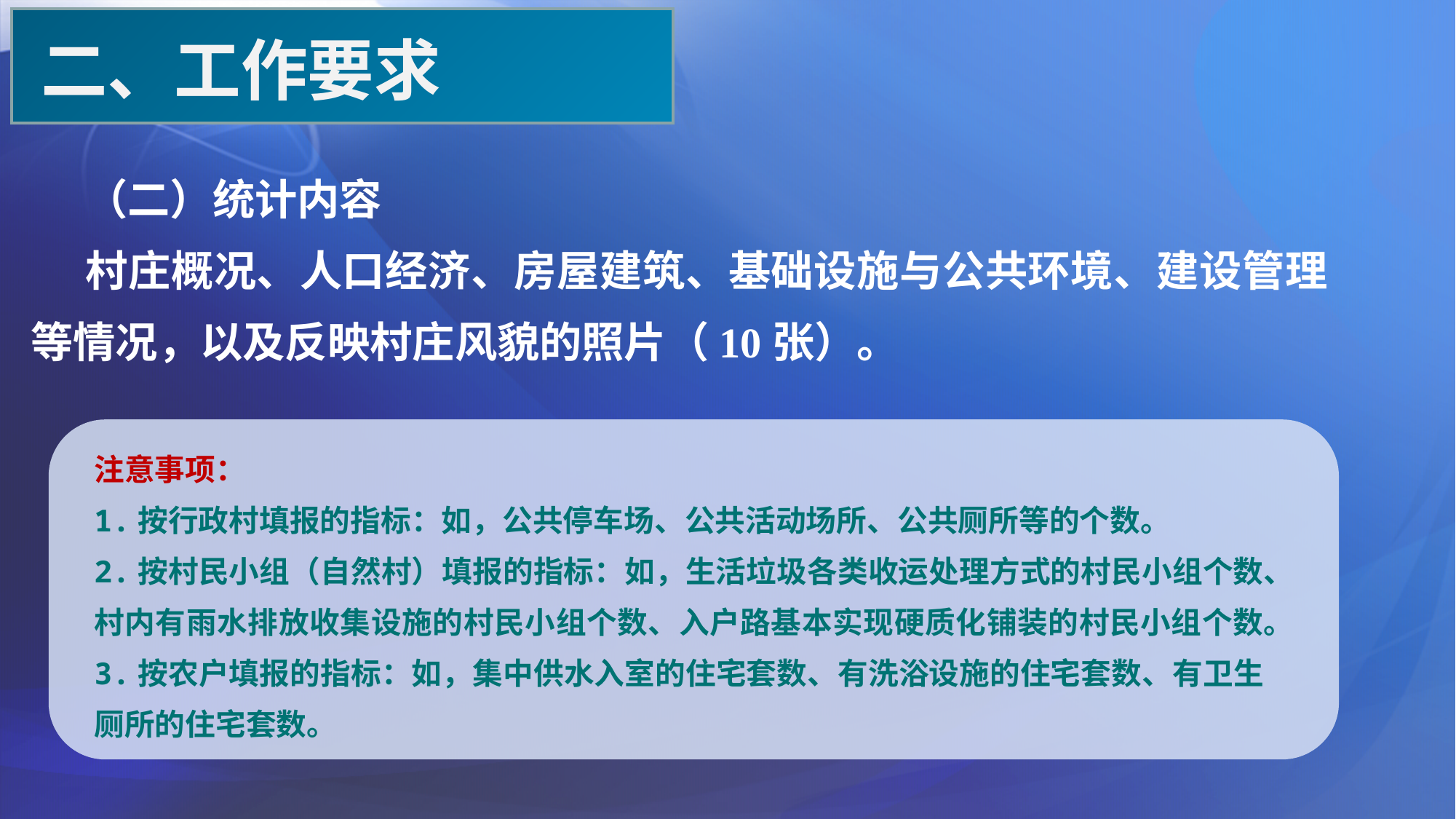

二、工作要求
（二）统计内容
村庄概况、人口经济、房屋建筑、基础设施与公共环境、建设管理等情况，以及反映村庄风貌的照片（10张）。

注意事项：
1.按行政村填报的指标：如，公共停车场、公共活动场所、公共厕所等的个数。
2.按村民小组（自然村）填报的指标：如，生活垃圾各类收运处理方式的村民小组个数、村内有雨水排放收集设施的村民小组个数、入户路基本实现硬质化铺装的村民小组个数。
3.按农户填报的指标：如，集中供水入室的住宅套数、有洗浴设施的住宅套数、有卫生厕所的住宅套数。